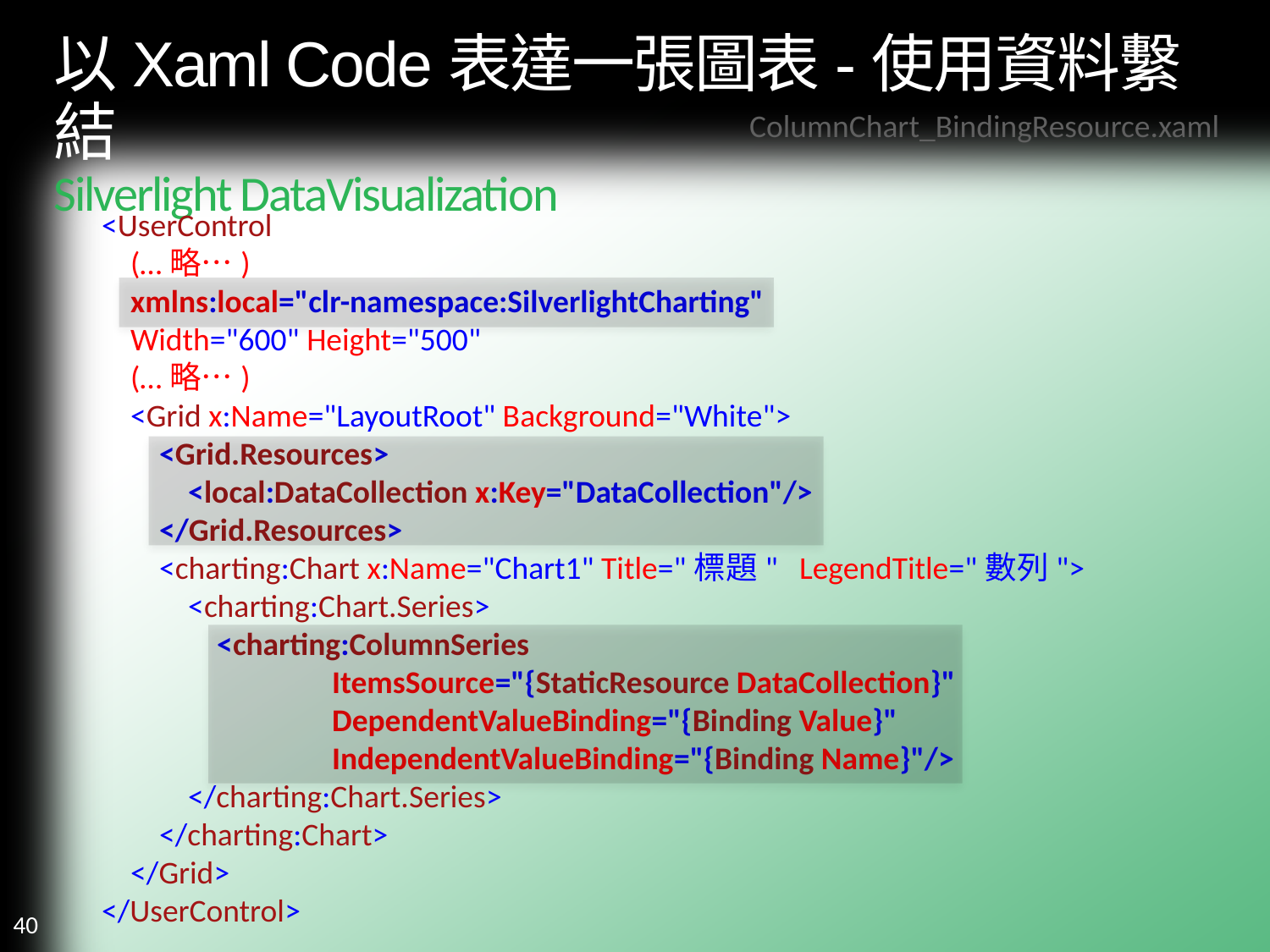

# 以Xaml Code表達一張圖表-使用資料繫結 Silverlight DataVisualization
ColumnChart_BindingResource.xaml
<UserControl
    (…略…)
    xmlns:local="clr-namespace:SilverlightCharting"
    Width="600" Height="500"
    (…略…)
    <Grid x:Name="LayoutRoot" Background="White">
        <Grid.Resources>
            <local:DataCollection x:Key="DataCollection"/>
        </Grid.Resources>
        <charting:Chart x:Name="Chart1" Title="標題"   LegendTitle="數列">
            <charting:Chart.Series>
                <charting:ColumnSeries
                                ItemsSource="{StaticResource DataCollection}"
                                DependentValueBinding="{Binding Value}"
                                IndependentValueBinding="{Binding Name}"/>
            </charting:Chart.Series>
        </charting:Chart>
    </Grid>
</UserControl>